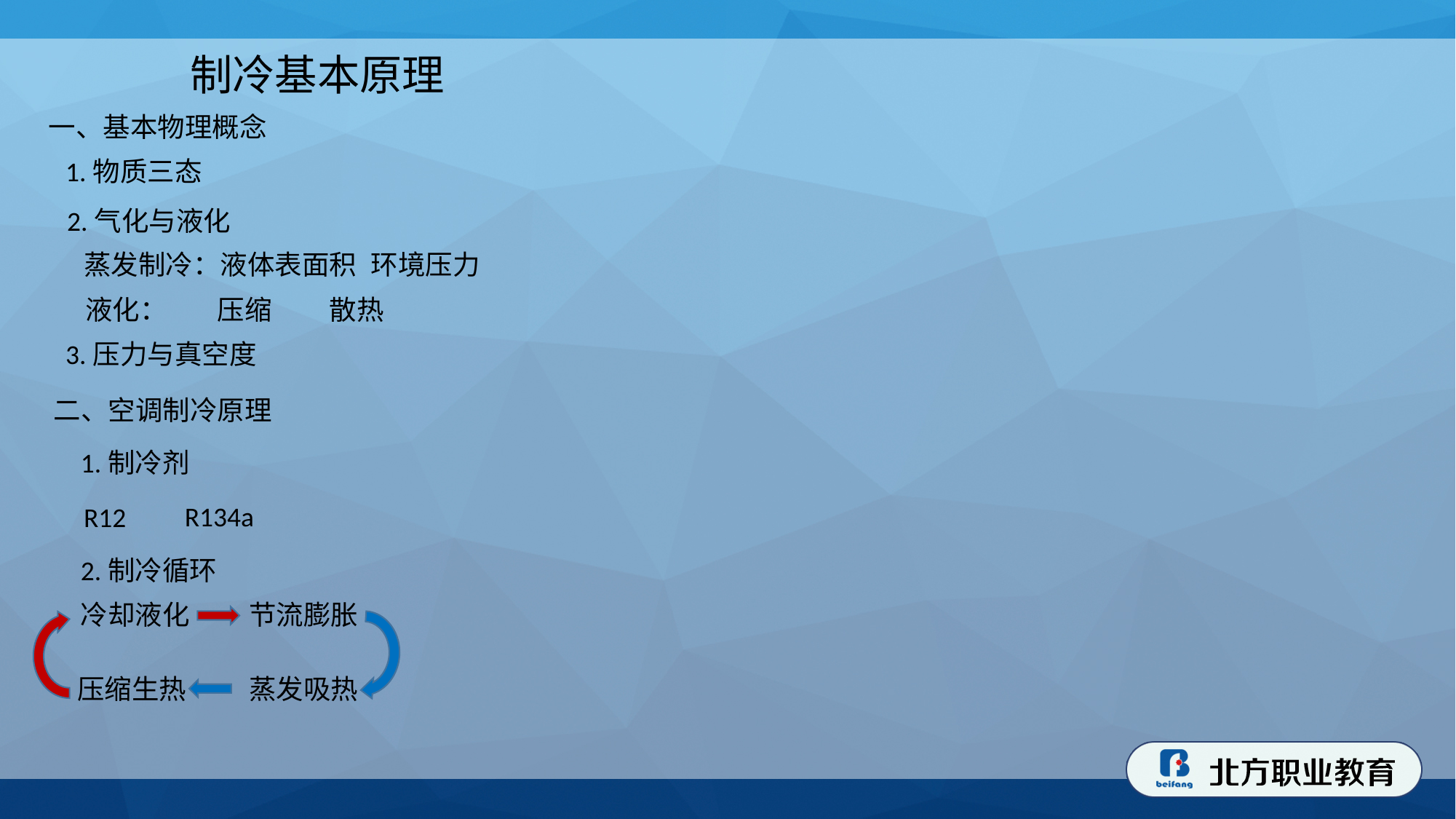

制冷基本原理
一、基本物理概念
1.物质三态
2.气化与液化
蒸发制冷：
液体表面积
环境压力
液化：
压缩
散热
3.压力与真空度
二、空调制冷原理
1.制冷剂
R134a
R12
2.制冷循环
冷却液化
节流膨胀

压缩生热
蒸发吸热